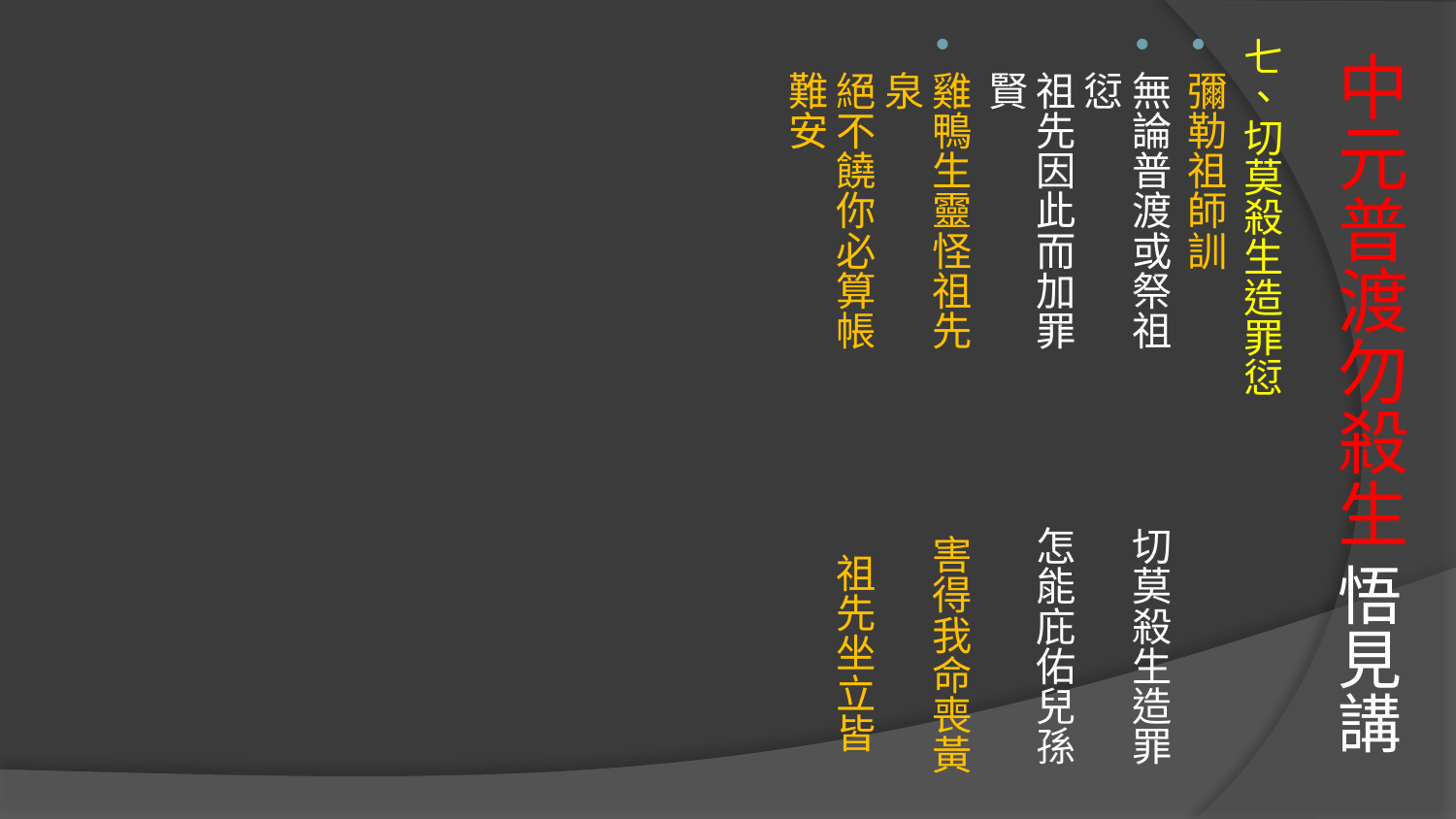

七、切莫殺生造罪愆
彌勒祖師訓
無論普渡或祭祖　               切莫殺生造罪愆
祖先因此而加罪　               怎能庇佑兒孫賢
雞鴨生靈怪祖先　                害得我命喪黃泉
絕不饒你必算帳　                  祖先坐立皆難安

# 中元普渡勿殺生 悟見講